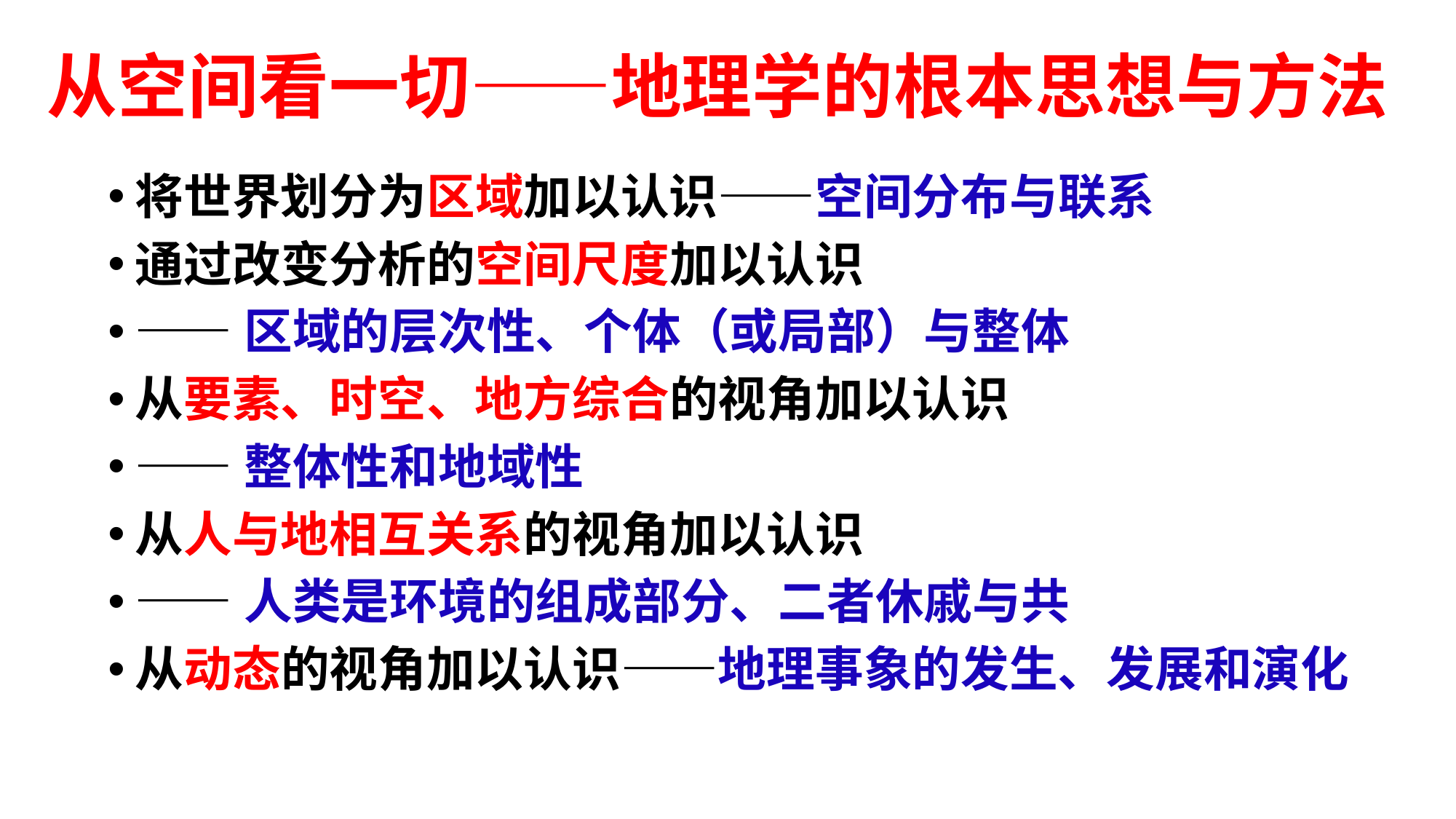

# 从空间看一切——地理学的根本思想与方法
将世界划分为区域加以认识——空间分布与联系
通过改变分析的空间尺度加以认识
——区域的层次性、个体（或局部）与整体
从要素、时空、地方综合的视角加以认识
——整体性和地域性
从人与地相互关系的视角加以认识
——人类是环境的组成部分、二者休戚与共
从动态的视角加以认识——地理事象的发生、发展和演化